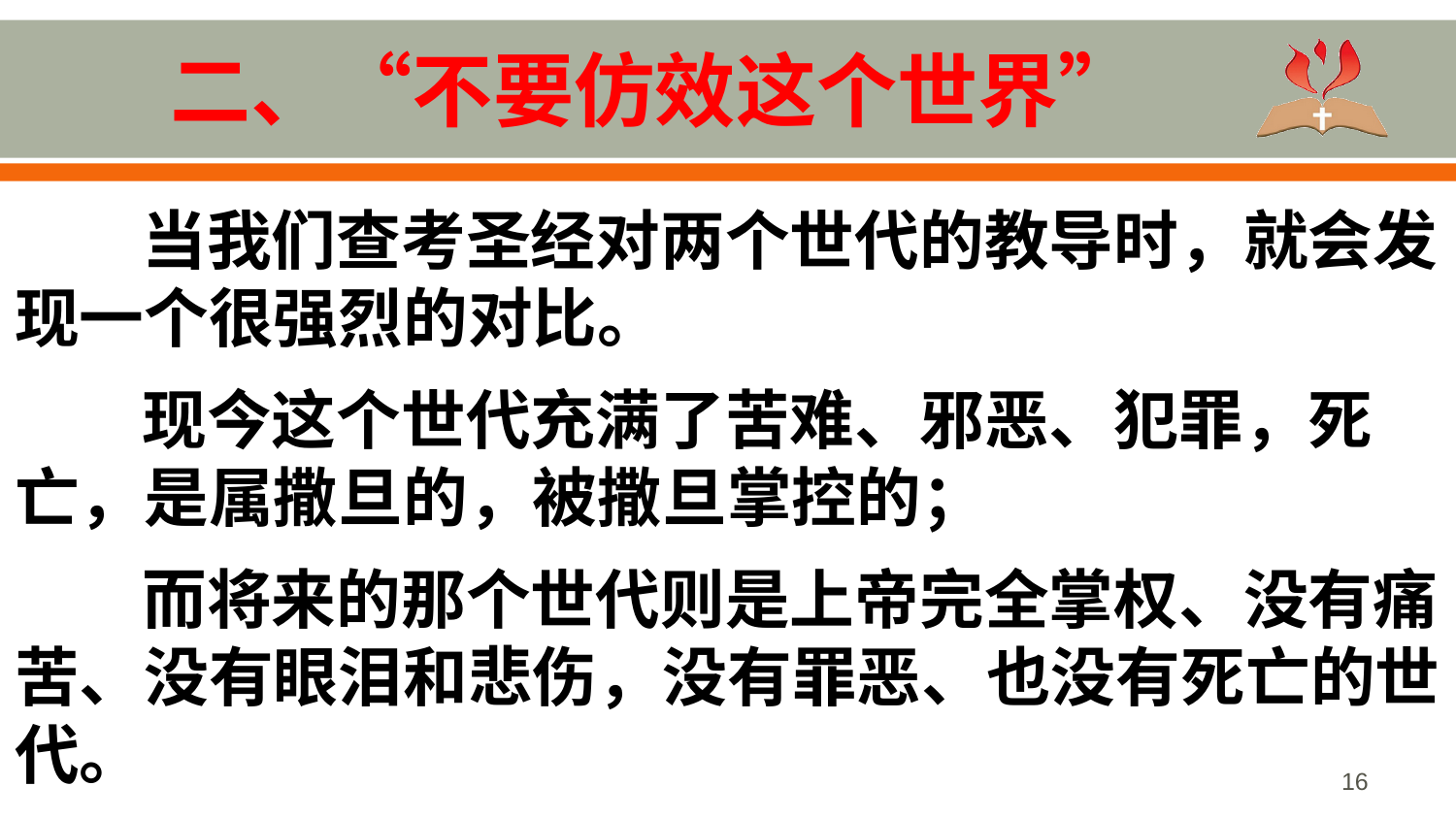

# 二、“不要仿效这个世界”
当我们查考圣经对两个世代的教导时，就会发现一个很强烈的对比。
现今这个世代充满了苦难、邪恶、犯罪，死亡，是属撒旦的，被撒旦掌控的；
而将来的那个世代则是上帝完全掌权、没有痛苦、没有眼泪和悲伤，没有罪恶、也没有死亡的世代。

16